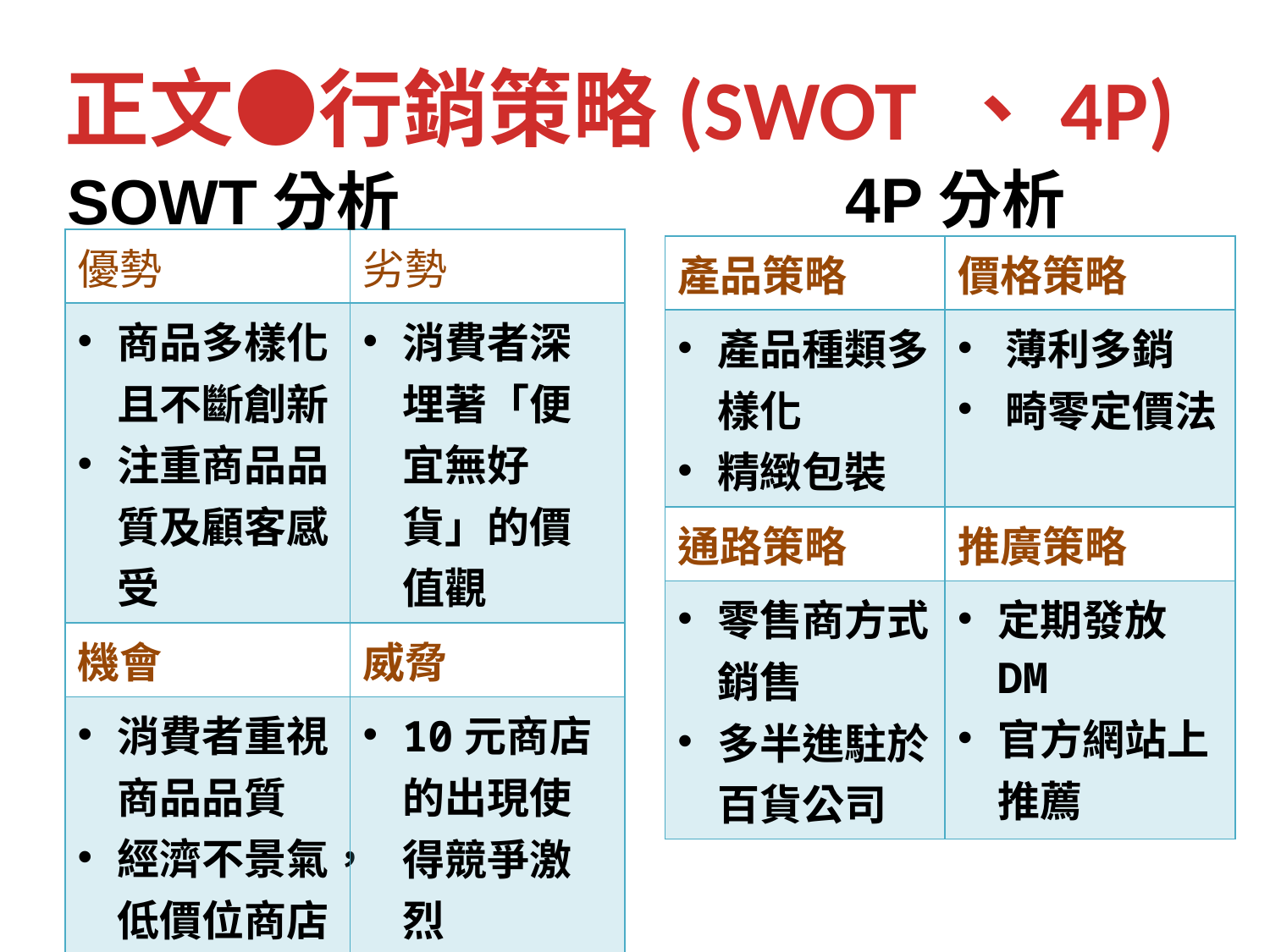

# 正文●行銷策略(SWOT 、4P)
4P分析
SOWT分析
| 優勢 | 劣勢 |
| --- | --- |
| 商品多樣化且不斷創新 注重商品品質及顧客感受 | 消費者深埋著「便宜無好貨」的價值觀 |
| 機會 | 威脅 |
| 消費者重視商品品質 經濟不景氣，低價位商店當道 | 10元商店的出現使得競爭激烈 |
| 產品策略 | 價格策略 |
| --- | --- |
| 產品種類多樣化 精緻包裝 | 薄利多銷 畸零定價法 |
| 通路策略 | 推廣策略 |
| 零售商方式銷售 多半進駐於百貨公司 | 定期發放DM 官方網站上推薦 |